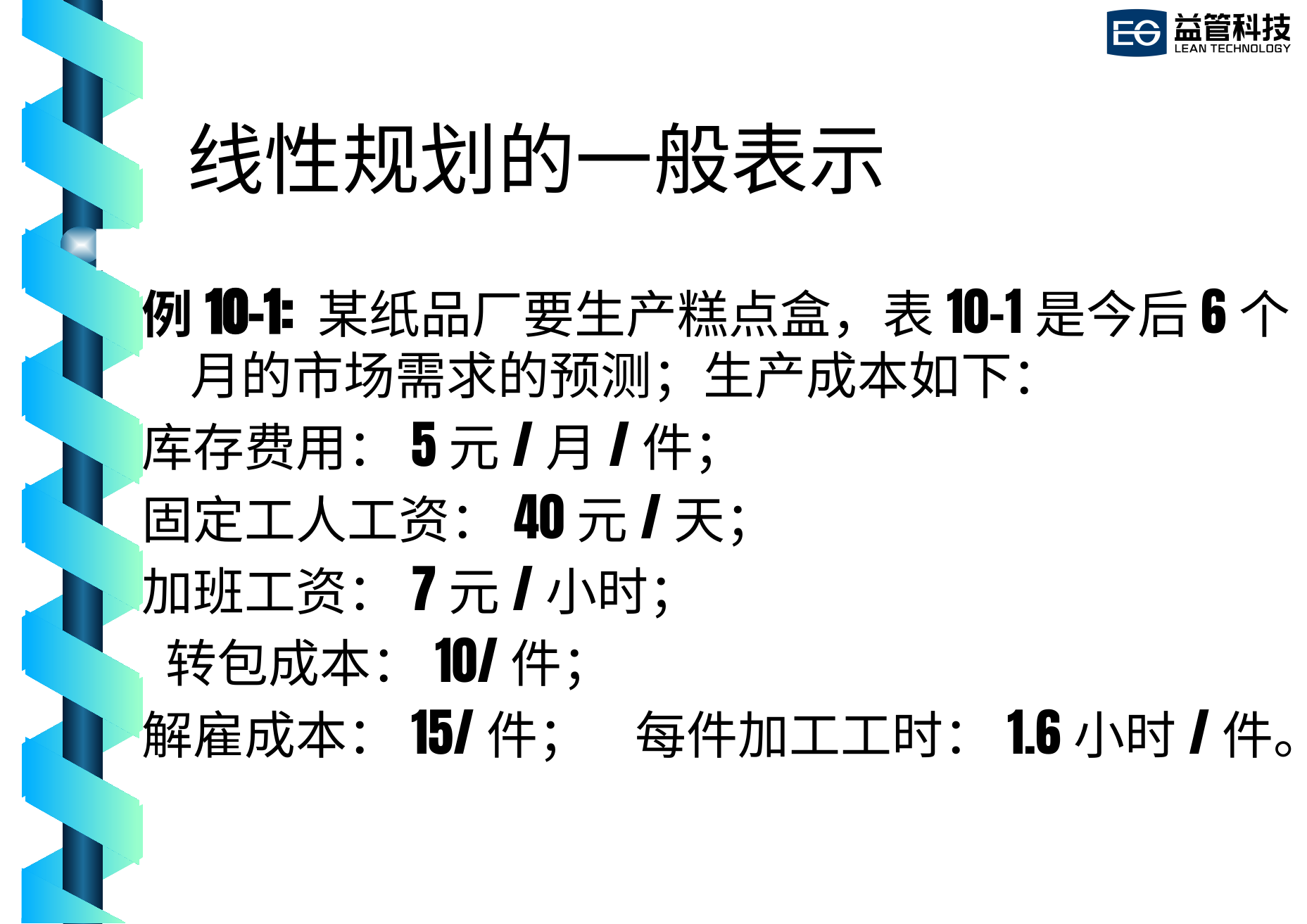

# 线性规划的一般表示
例10-1: 某纸品厂要生产糕点盒，表10-1是今后6个月的市场需求的预测；生产成本如下：
库存费用：5元/月/件；
固定工人工资：40元/天；
加班工资：7元/小时；
 转包成本：10/件；
解雇成本：15/件；    每件加工工时：1.6小时/件。